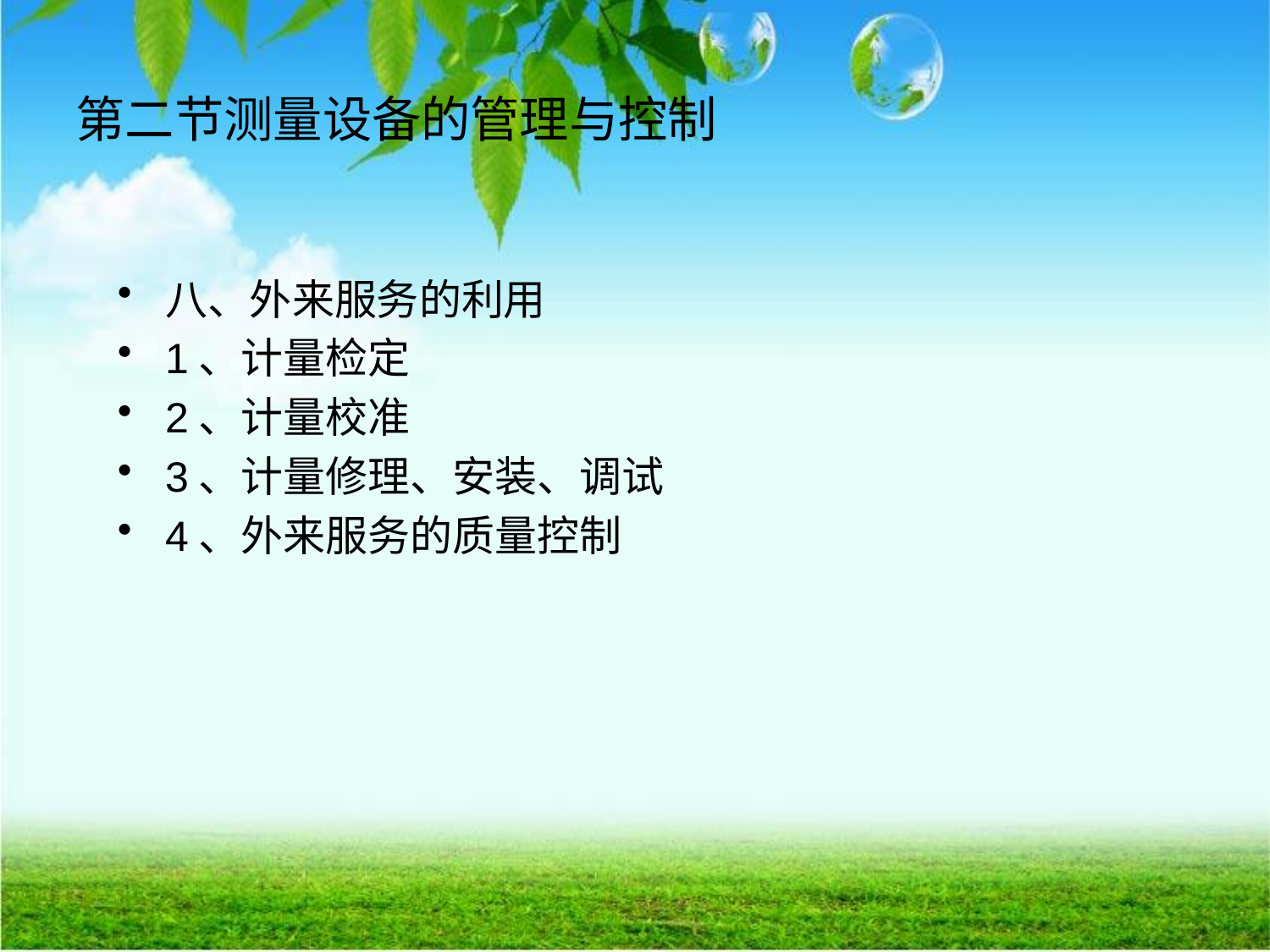

# 第二节测量设备的管理与控制
八、外来服务的利用
1、计量检定
2、计量校准
3、计量修理、安装、调试
4、外来服务的质量控制